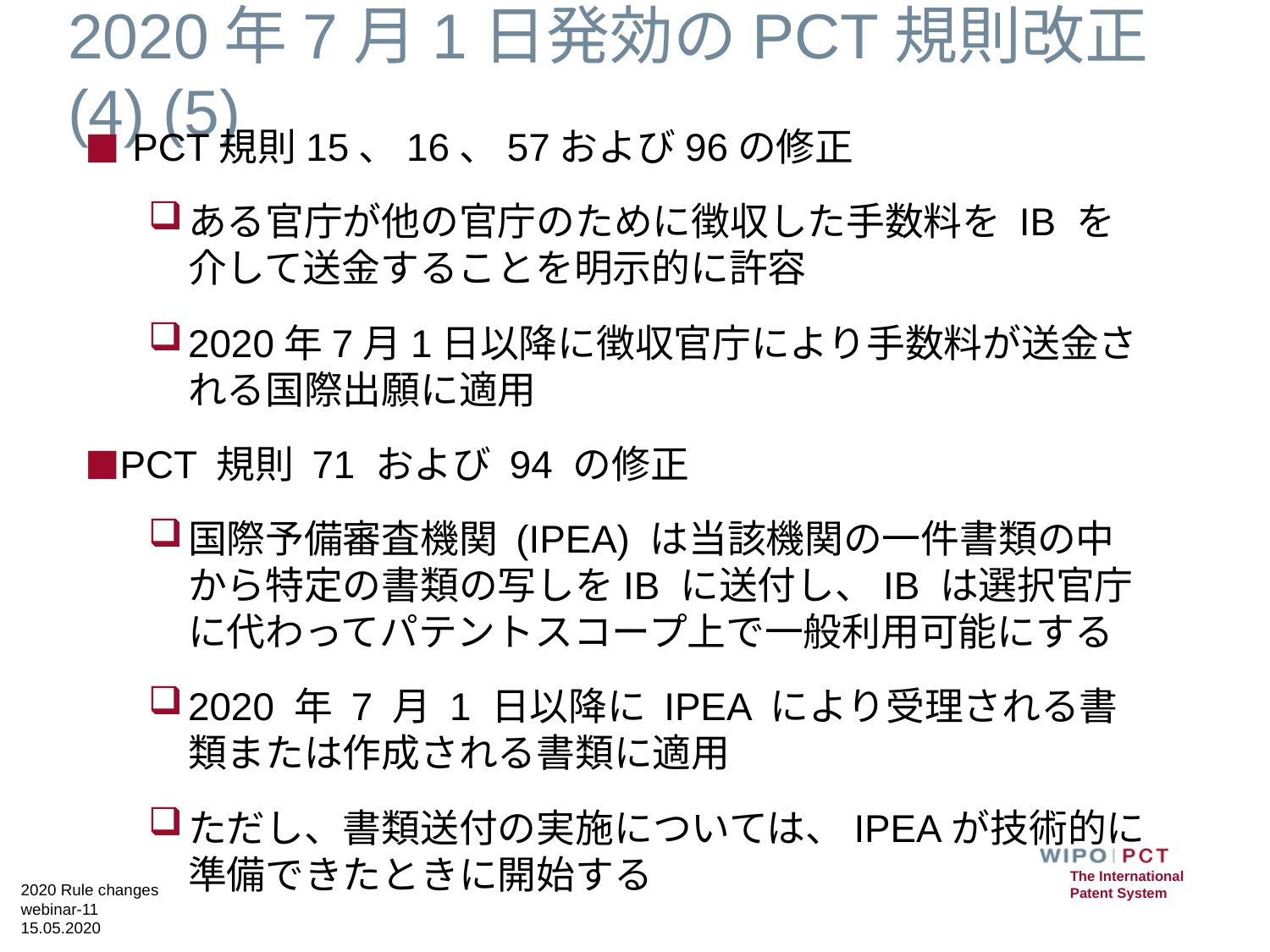

# 2020年7月1日発効のPCT規則改正 (4) (5)
PCT規則15、16、57および96の修正
ある官庁が他の官庁のために徴収した手数料を IB を介して送金することを明示的に許容
2020年7月1日以降に徴収官庁により手数料が送金される国際出願に適用
PCT 規則 71 および 94 の修正
国際予備審査機関 (IPEA) は当該機関の一件書類の中から特定の書類の写しをIB に送付し、IB は選択官庁に代わってパテントスコープ上で一般利用可能にする
2020 年 7 月 1 日以降に IPEA により受理される書類または作成される書類に適用
ただし、書類送付の実施については、IPEAが技術的に準備できたときに開始する